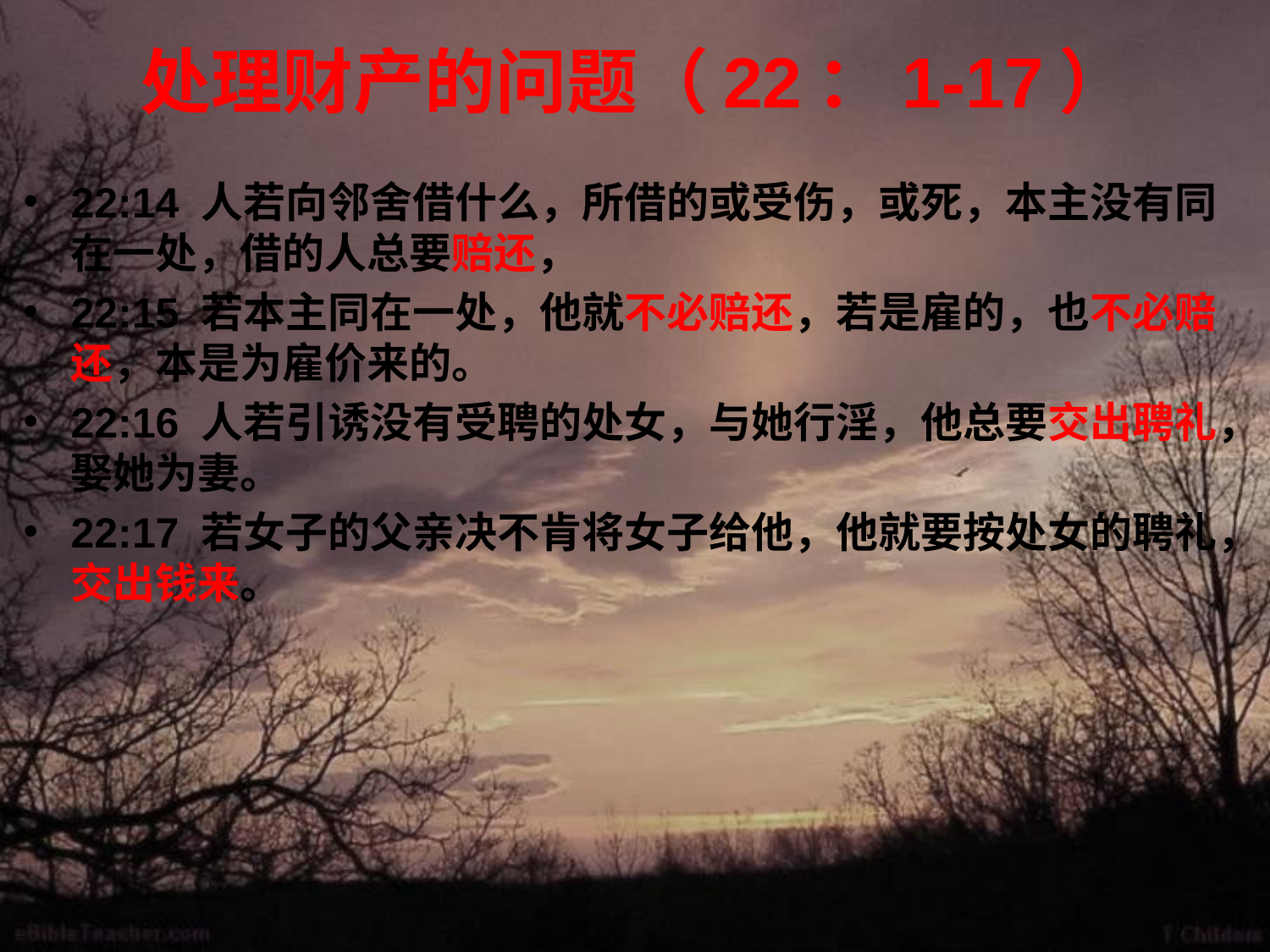

# 处理财产的问题（22：1-17）
22:14 人若向邻舍借什么，所借的或受伤，或死，本主没有同在一处，借的人总要赔还，
22:15 若本主同在一处，他就不必赔还，若是雇的，也不必赔还，本是为雇价来的。
22:16 人若引诱没有受聘的处女，与她行淫，他总要交出聘礼，娶她为妻。
22:17 若女子的父亲决不肯将女子给他，他就要按处女的聘礼，交出钱来。